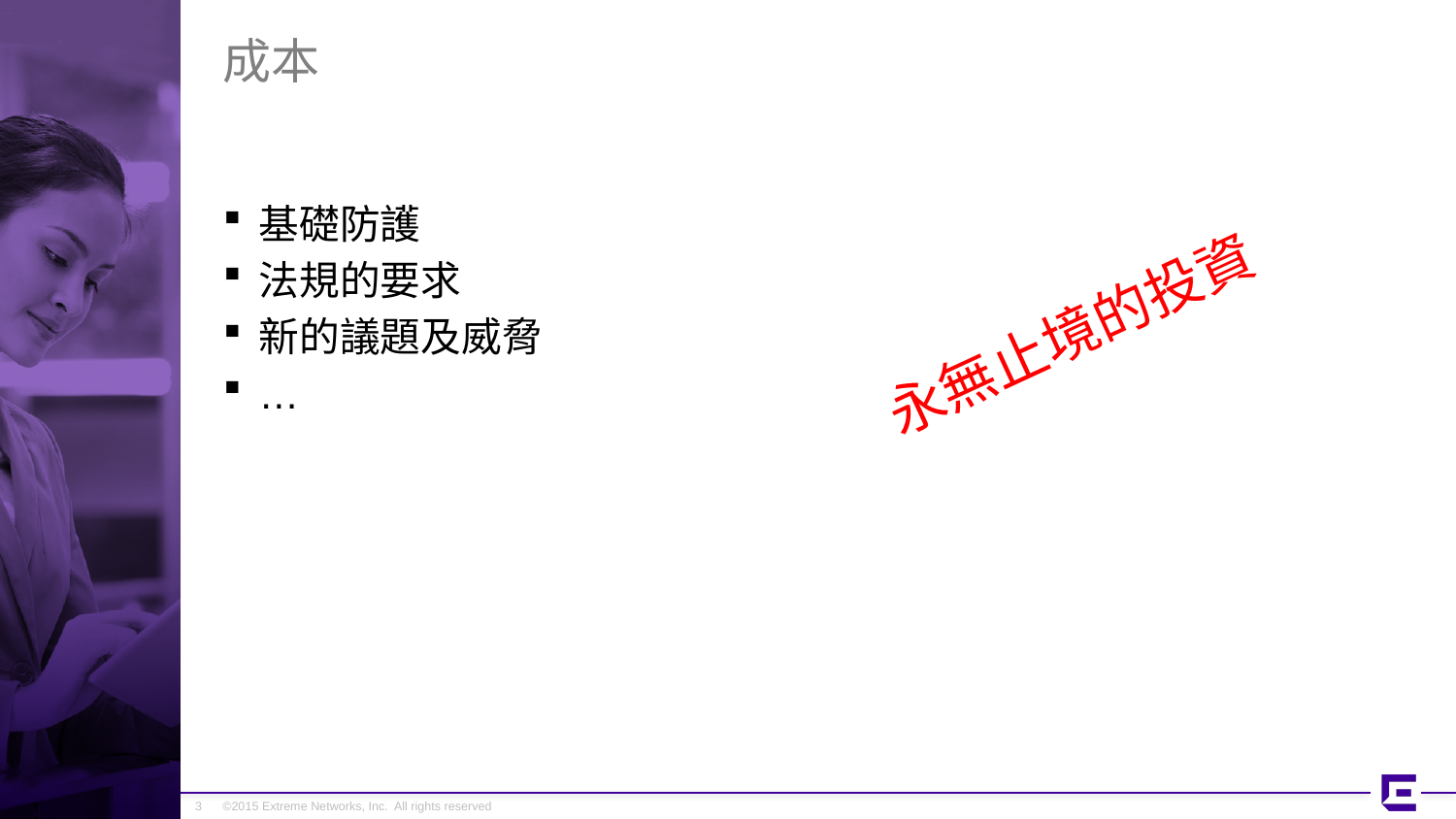

# 成本
基礎防護
法規的要求
新的議題及威脅
…
永無止境的投資
3